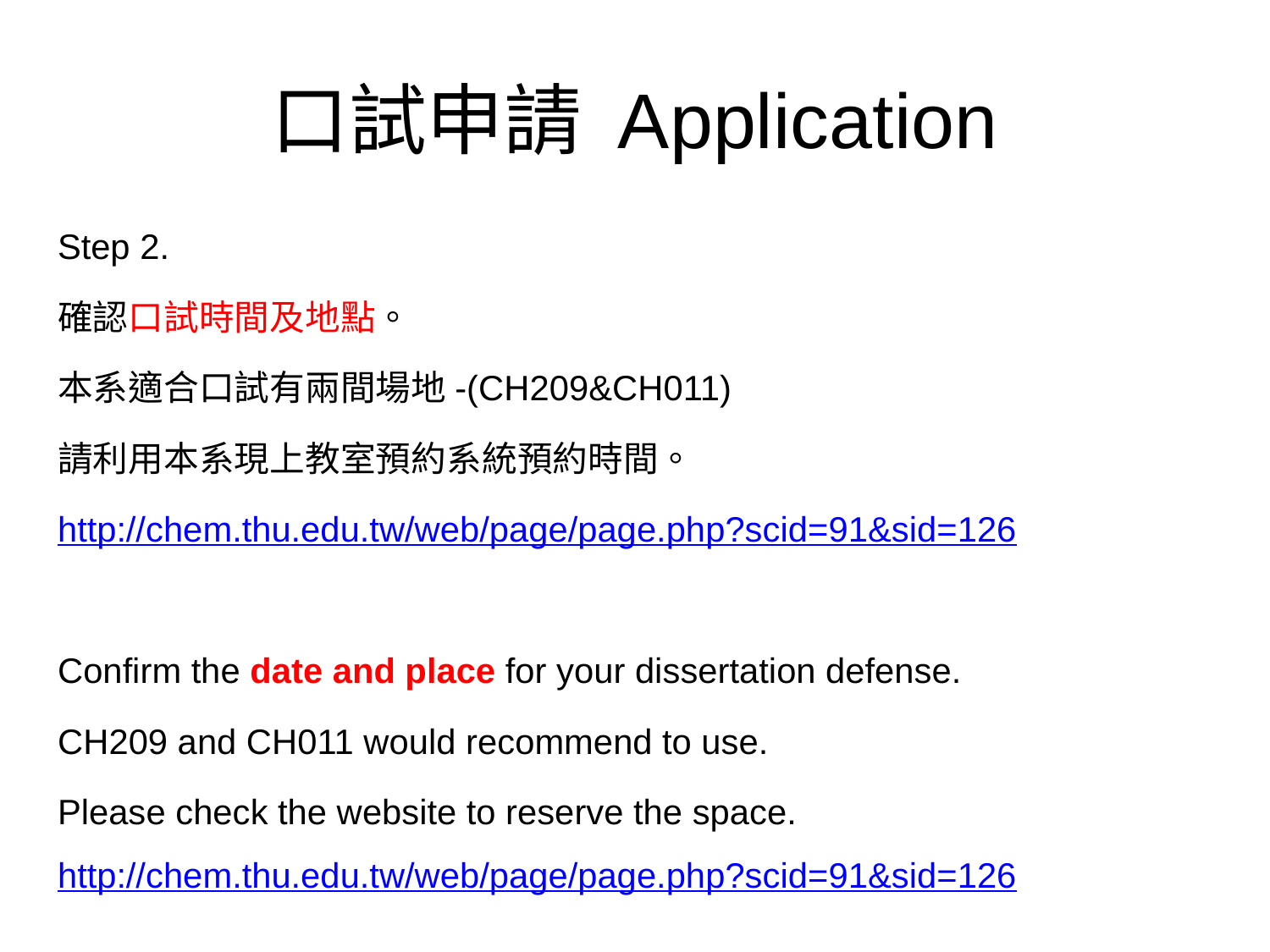

# 口試申請 Application
Step 2.
確認口試時間及地點。
本系適合口試有兩間場地-(CH209&CH011)
請利用本系現上教室預約系統預約時間。
http://chem.thu.edu.tw/web/page/page.php?scid=91&sid=126

Confirm the date and place for your dissertation defense.
CH209 and CH011 would recommend to use.
Please check the website to reserve the space.
http://chem.thu.edu.tw/web/page/page.php?scid=91&sid=126